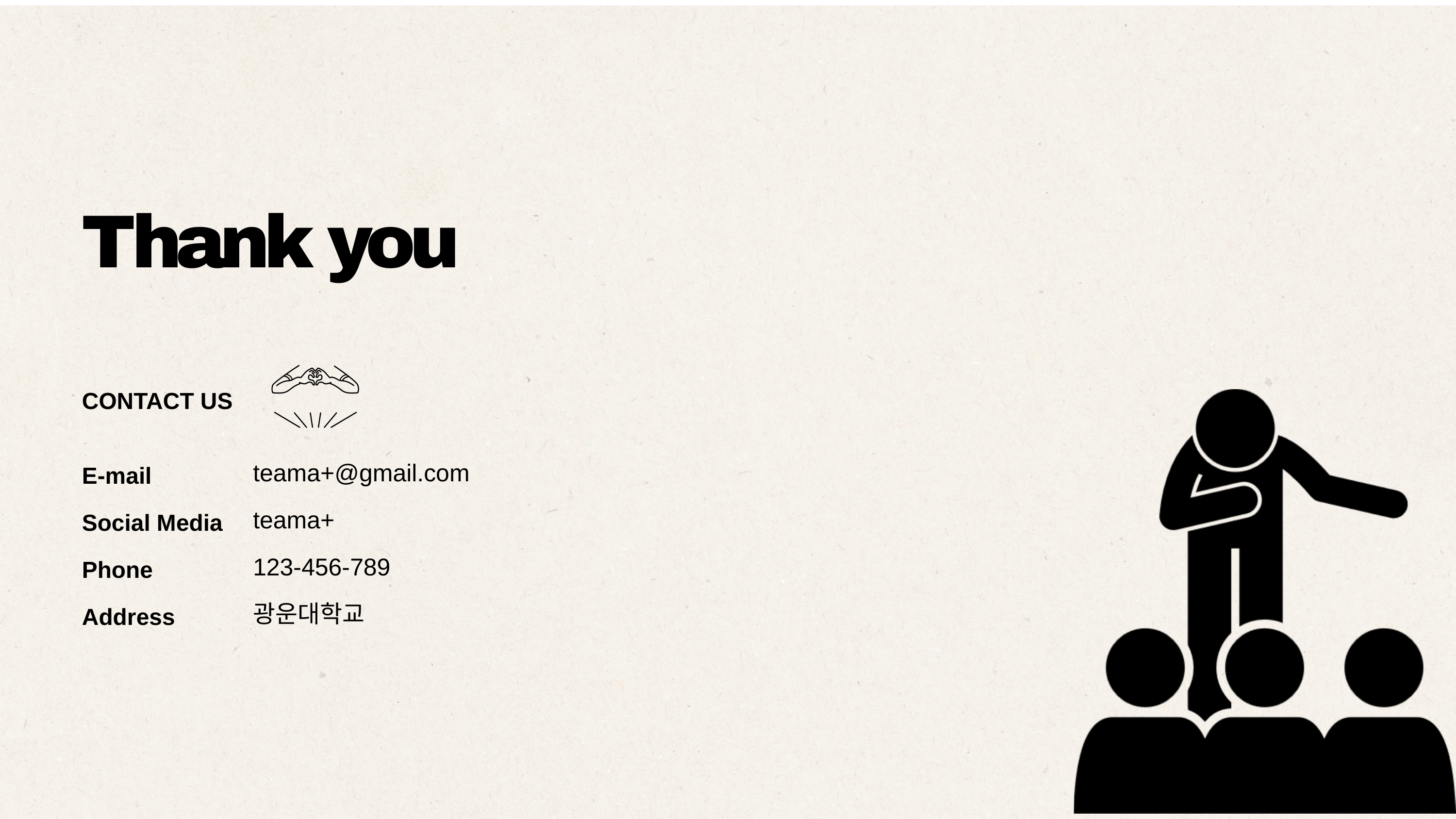

Thank you

CONTACT US

teama+@gmail.com
E-mail
teama+
Social Media
123-456-789
Phone
광운대학교
Address